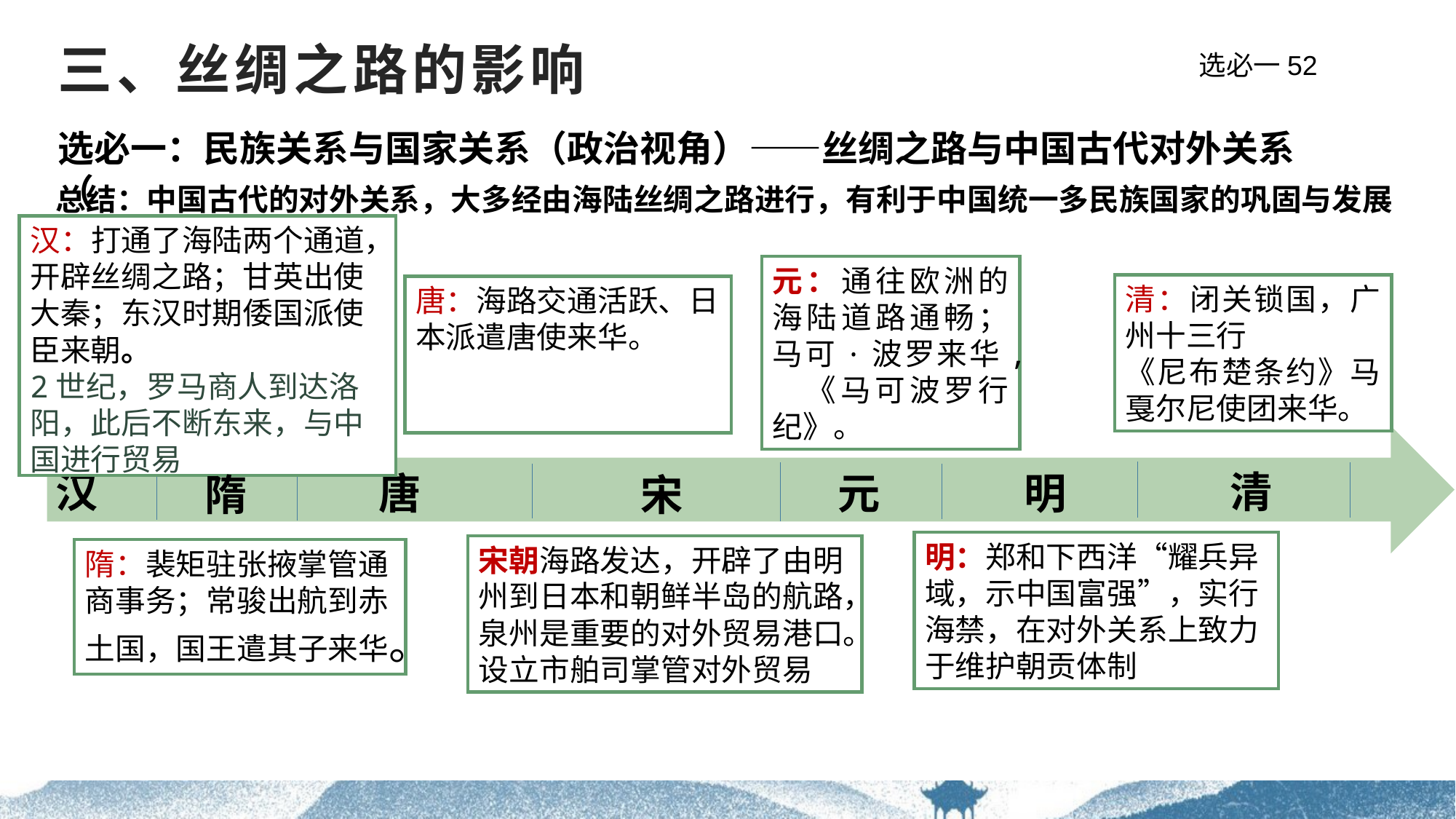

三、丝绸之路的影响
选必一52
选必一：民族关系与国家关系（政治视角）——丝绸之路与中国古代对外关系（
总结：中国古代的对外关系，大多经由海陆丝绸之路进行，有利于中国统一多民族国家的巩固与发展
汉：打通了海陆两个通道，开辟丝绸之路；甘英出使大秦；东汉时期倭国派使臣来朝。
2世纪，罗马商人到达洛阳，此后不断东来，与中国进行贸易
元：通往欧洲的海陆道路通畅；马可·波罗来华, 《马可波罗行纪》。
清：闭关锁国，广州十三行
《尼布楚条约》马戛尔尼使团来华。
唐：海路交通活跃、日本派遣唐使来华。

清
汉
唐
元
明
宋
隋
明：郑和下西洋“耀兵异域，示中国富强”，实行海禁，在对外关系上致力于维护朝贡体制
宋朝海路发达，开辟了由明州到日本和朝鲜半岛的航路，泉州是重要的对外贸易港口。设立市舶司掌管对外贸易
隋：裴矩驻张掖掌管通商事务；常骏出航到赤土国，国王遣其子来华。